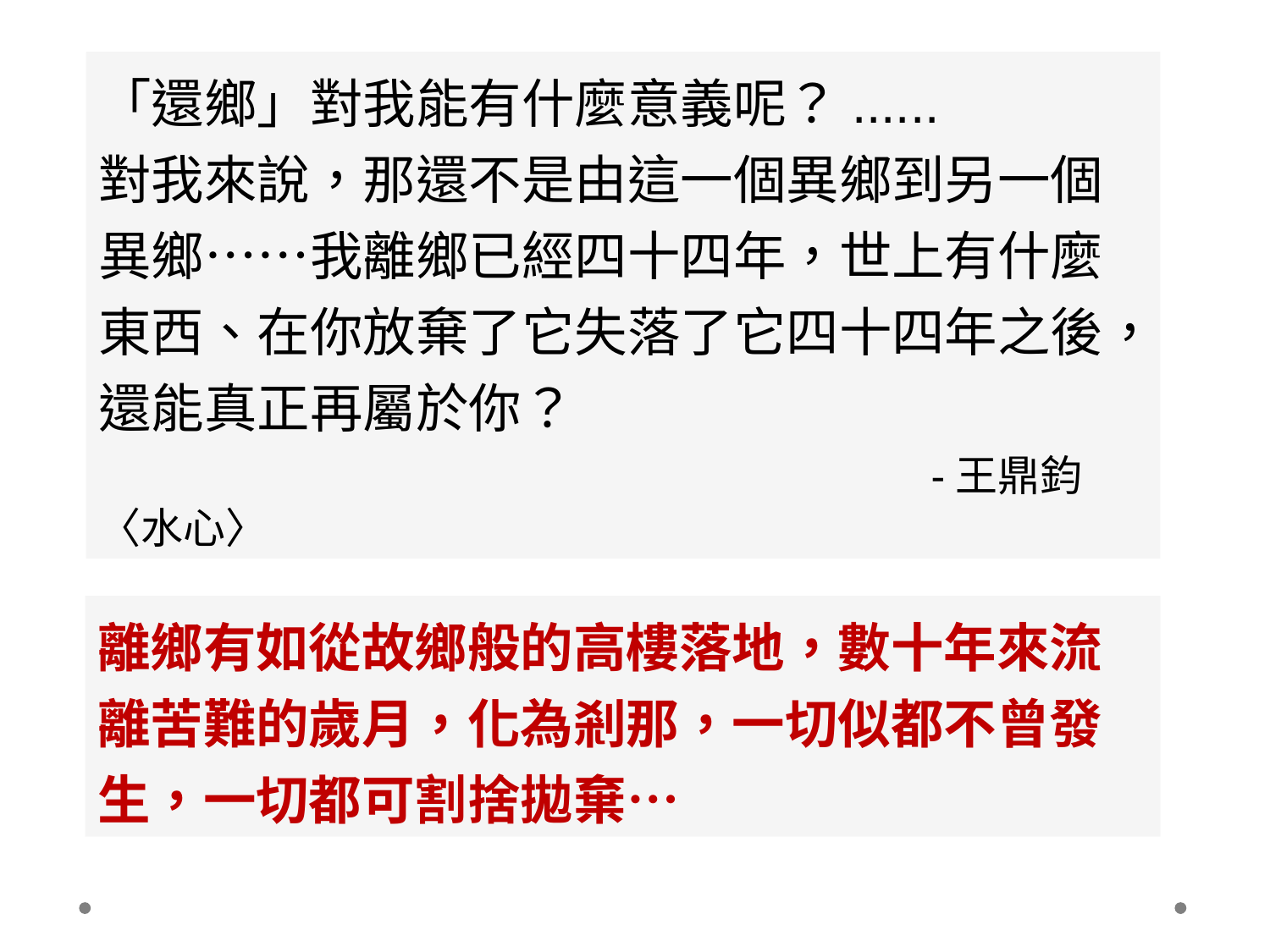

「還鄉」對我能有什麼意義呢？......
對我來說，那還不是由這一個異鄉到另一個異鄉……我離鄉已經四十四年，世上有什麼東西、在你放棄了它失落了它四十四年之後，還能真正再屬於你？
                                                         -王鼎鈞〈水心〉
離鄉有如從故鄉般的高樓落地，數十年來流離苦難的歲月，化為剎那，一切似都不曾發生，一切都可割捨拋棄…